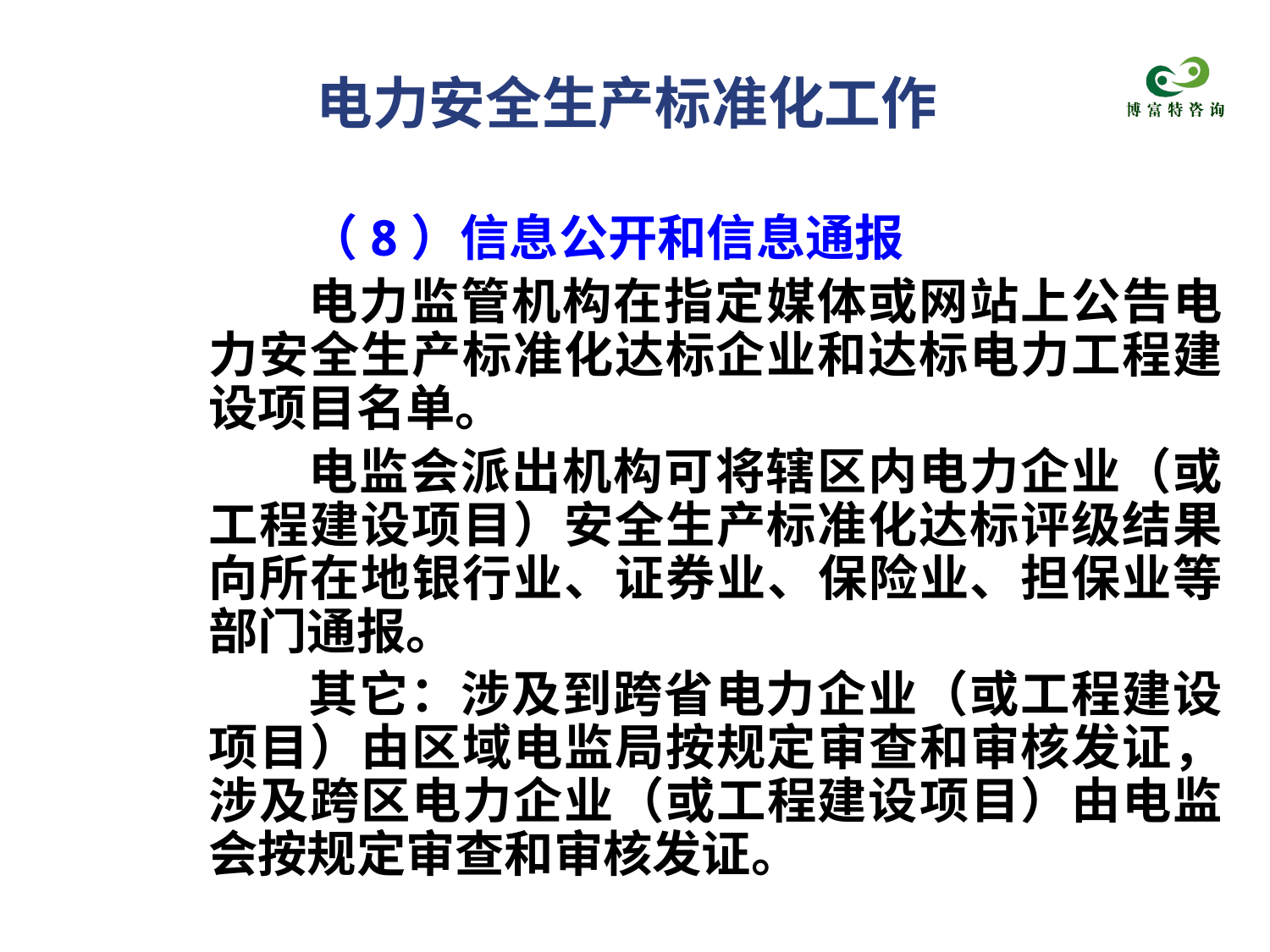

电力安全生产标准化工作
（8）信息公开和信息通报
电力监管机构在指定媒体或网站上公告电力安全生产标准化达标企业和达标电力工程建设项目名单。
电监会派出机构可将辖区内电力企业（或工程建设项目）安全生产标准化达标评级结果向所在地银行业、证券业、保险业、担保业等部门通报。
其它：涉及到跨省电力企业（或工程建设项目）由区域电监局按规定审查和审核发证，涉及跨区电力企业（或工程建设项目）由电监会按规定审查和审核发证。